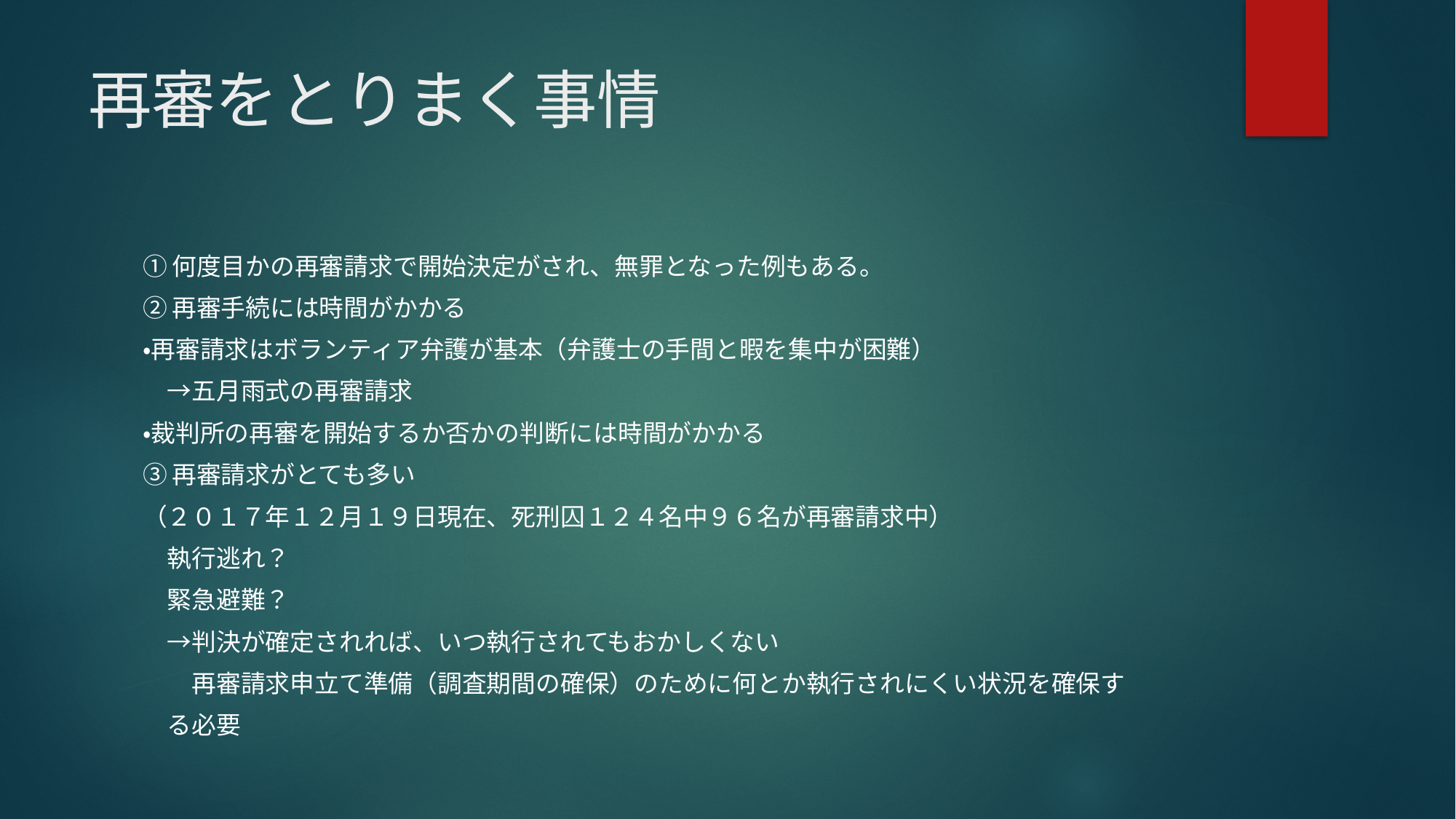

# 再審をとりまく事情
①何度目かの再審請求で開始決定がされ、無罪となった例もある。
②再審手続には時間がかかる
・再審請求はボランティア弁護が基本（弁護士の手間と暇を集中が困難）
　→五月雨式の再審請求
・裁判所の再審を開始するか否かの判断には時間がかかる
③再審請求がとても多い
（２０１７年１２月１９日現在、死刑囚１２４名中９６名が再審請求中）
　執行逃れ？
　緊急避難？
　→判決が確定されれば、いつ執行されてもおかしくない
　　再審請求申立て準備（調査期間の確保）のために何とか執行されにくい状況を確保す
　る必要